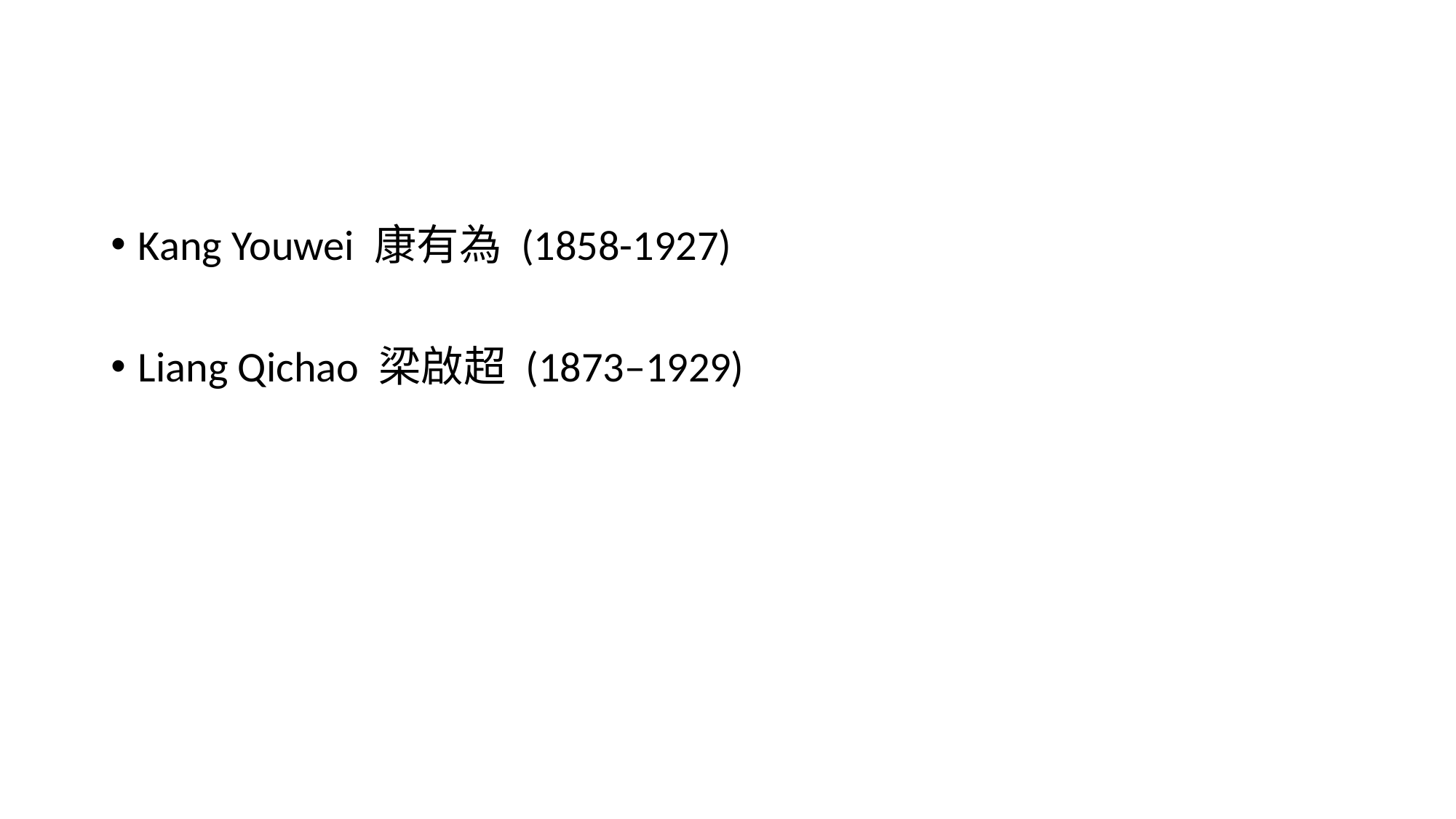

#
Kang Youwei 康有為 (1858-1927)

Liang Qichao 梁啟超 (1873–1929)